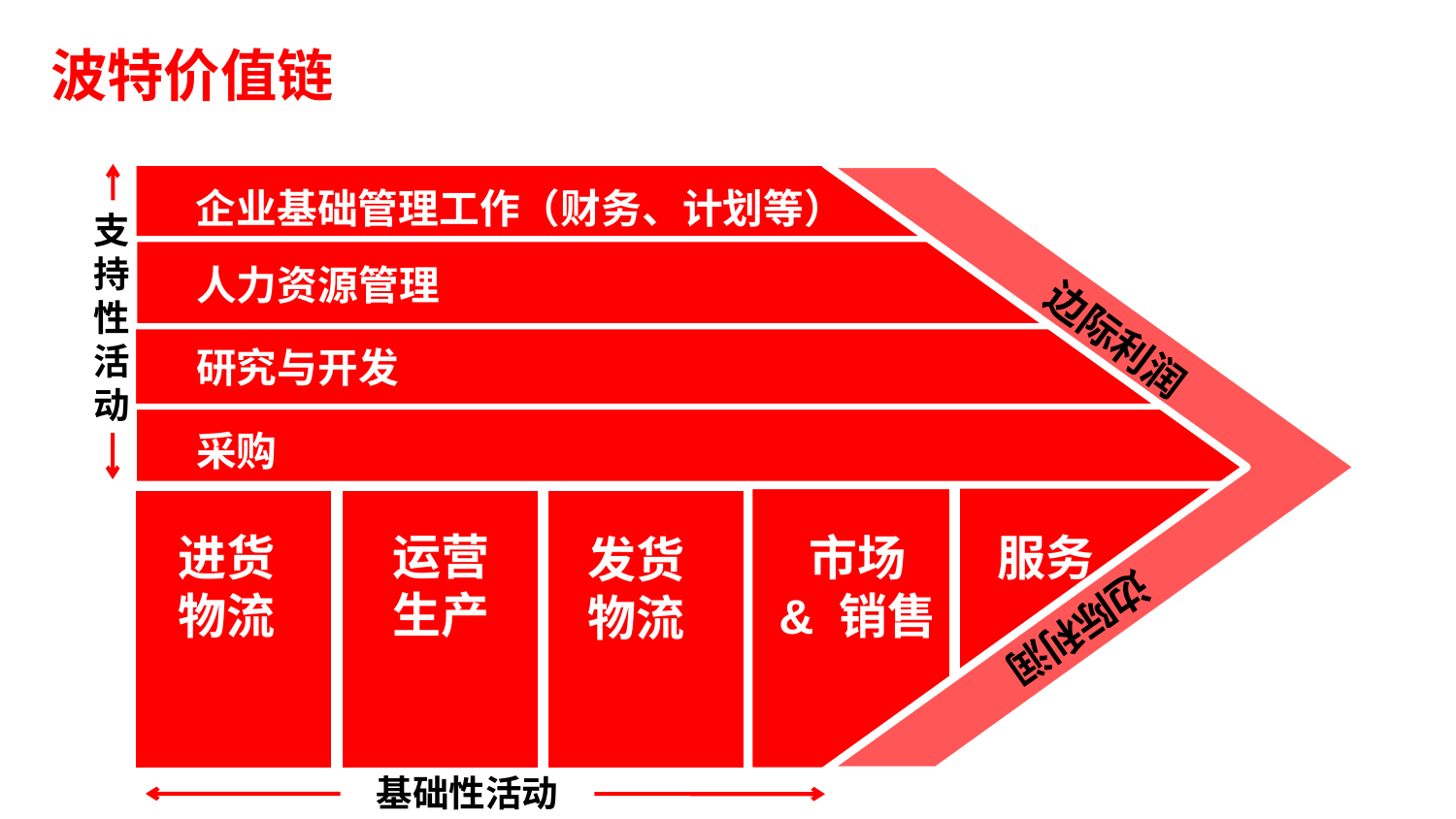

波特价值链

企业基础管理工作（财务、计划等）
支持性
活动

人力资源管理
边际利润

研究与开发

采购

运营
生产
服务
进货
物流
市场
& 销售
发货
物流
边际利润
基础性活动